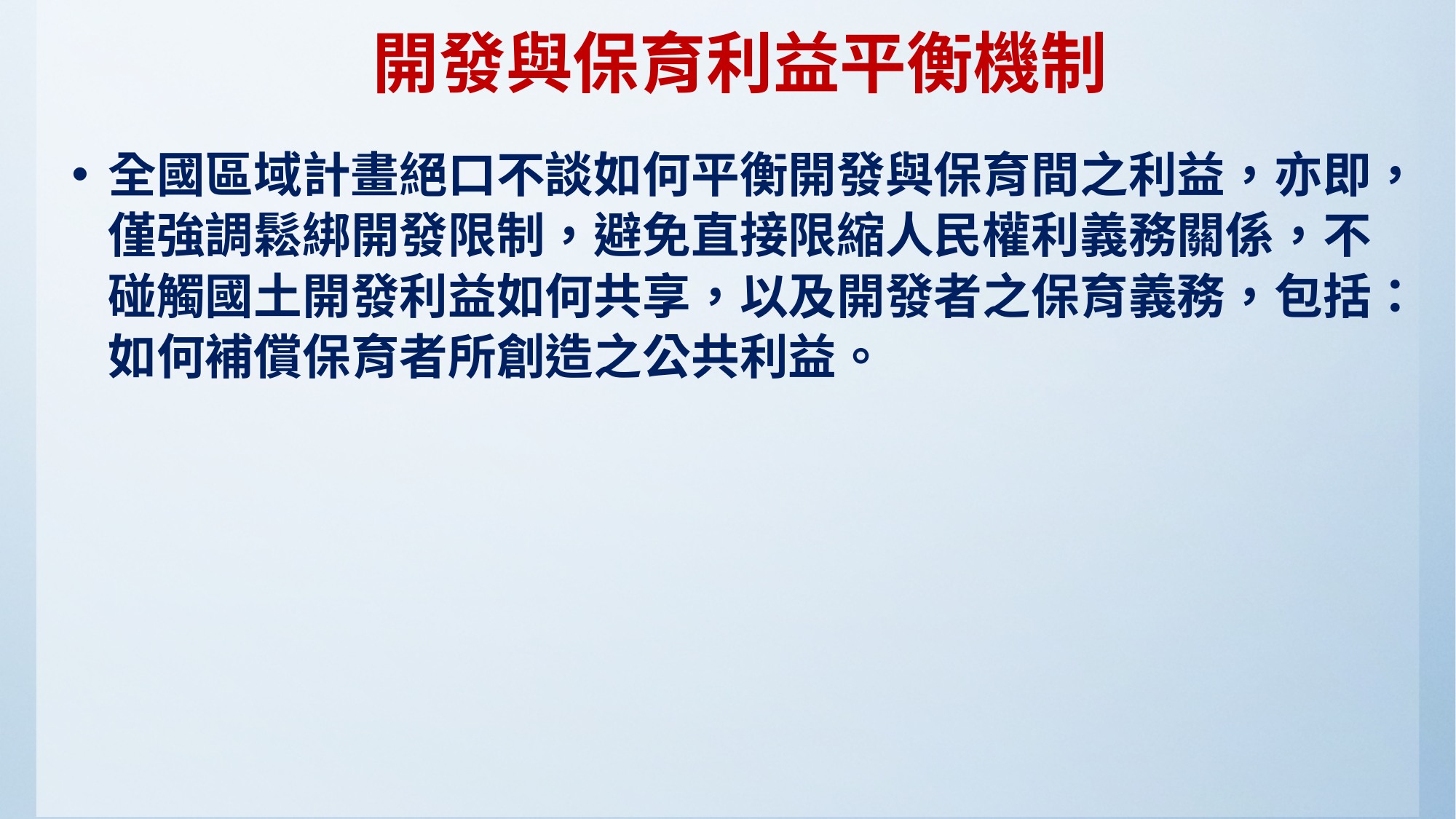

# 開發與保育利益平衡機制
全國區域計畫絕口不談如何平衡開發與保育間之利益，亦即，僅強調鬆綁開發限制，避免直接限縮人民權利義務關係，不碰觸國土開發利益如何共享，以及開發者之保育義務，包括：如何補償保育者所創造之公共利益。